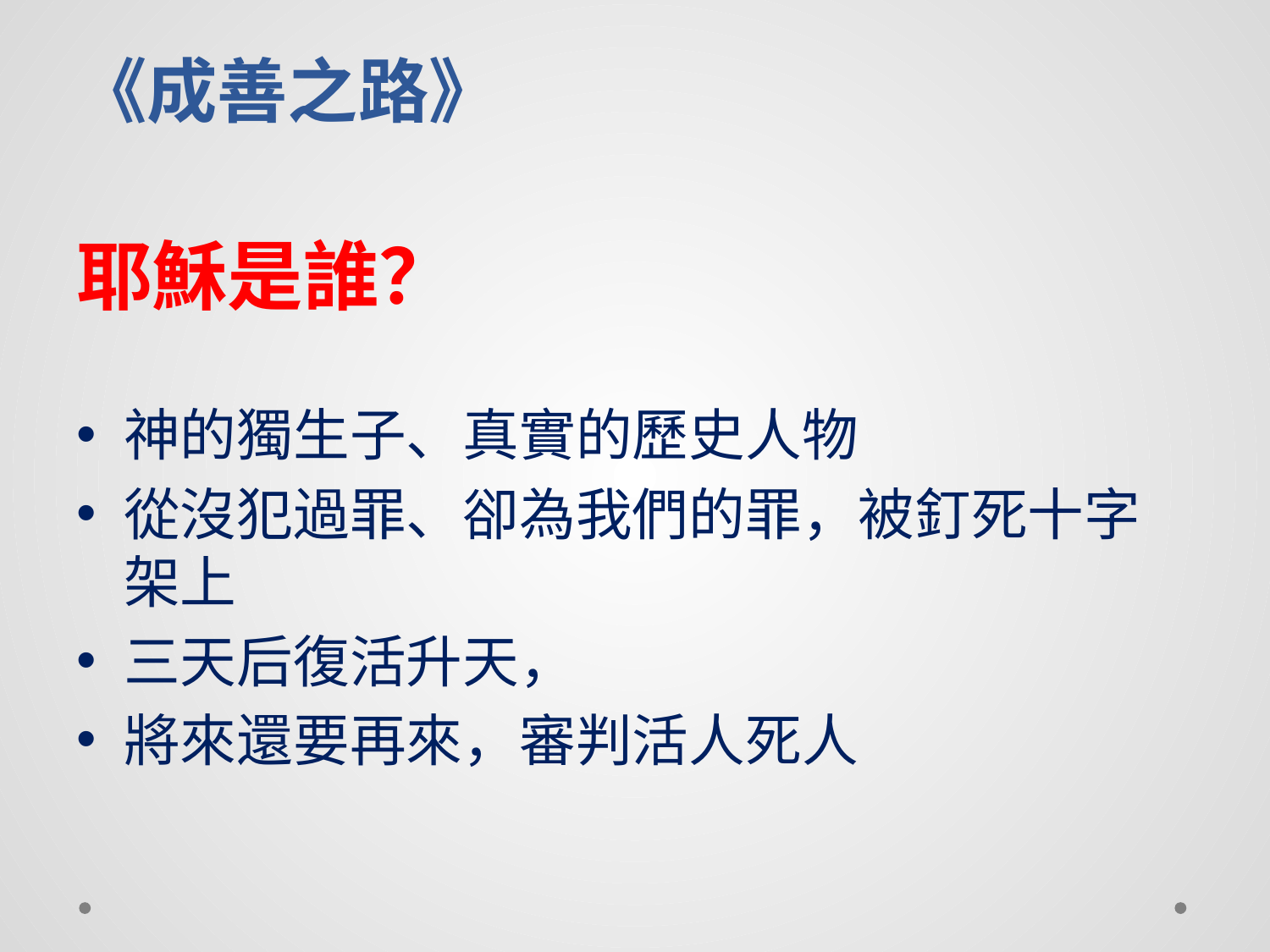

# 《成善之路》
耶穌是誰？

神的獨生子、真實的歷史人物
從沒犯過罪、卻為我們的罪，被釘死十字架上
三天后復活升天，
將來還要再來，審判活人死人